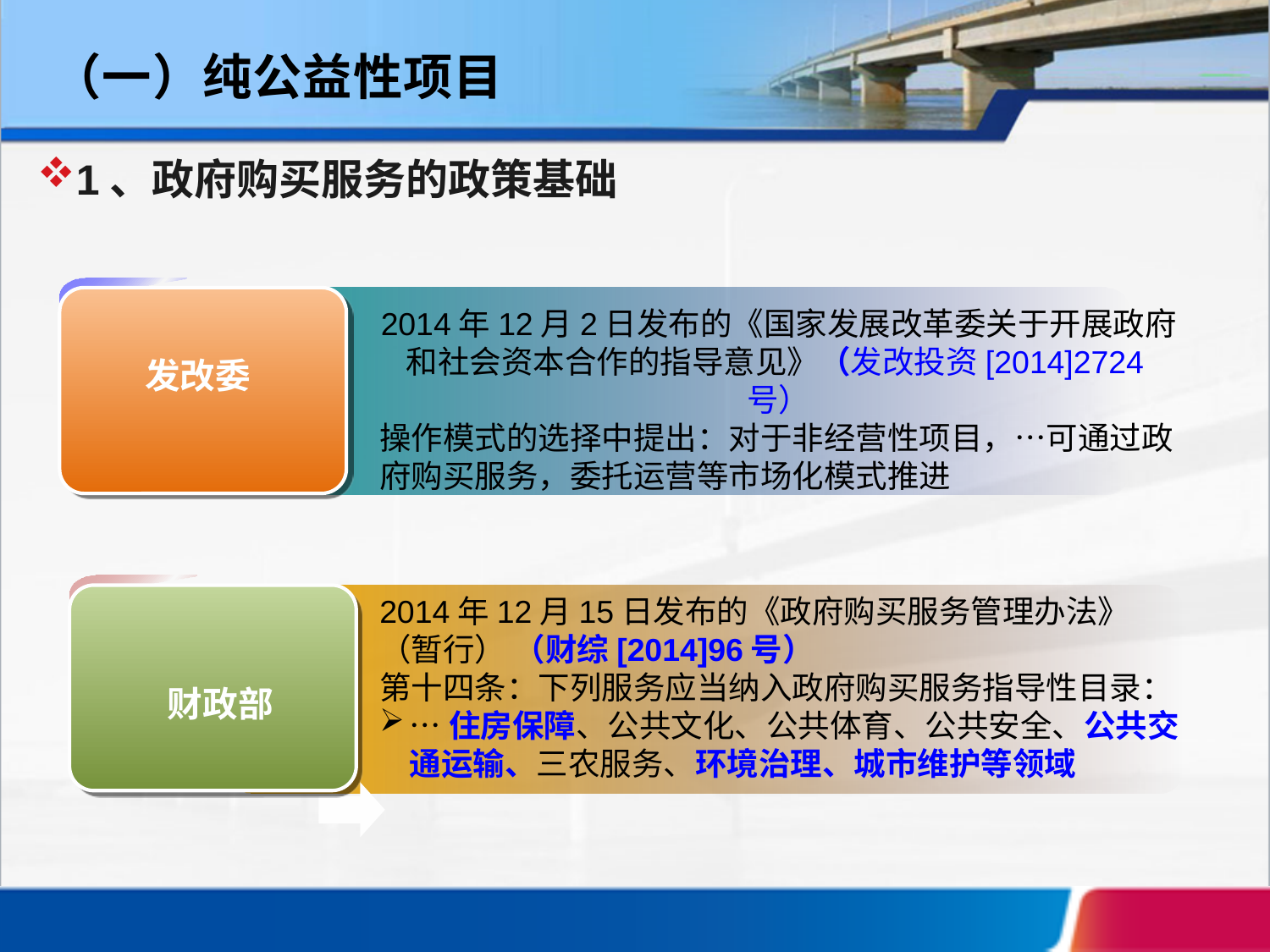

（一）纯公益性项目
1、政府购买服务的政策基础

2014年12月2日发布的《国家发展改革委关于开展政府和社会资本合作的指导意见》（发改投资[2014]2724号）
操作模式的选择中提出：对于非经营性项目，…可通过政府购买服务，委托运营等市场化模式推进
发改委

2014年12月15日发布的《政府购买服务管理办法》（暂行） （财综[2014]96号）
第十四条：下列服务应当纳入政府购买服务指导性目录：
…住房保障、公共文化、公共体育、公共安全、公共交通运输、三农服务、环境治理、城市维护等领域

 财政部